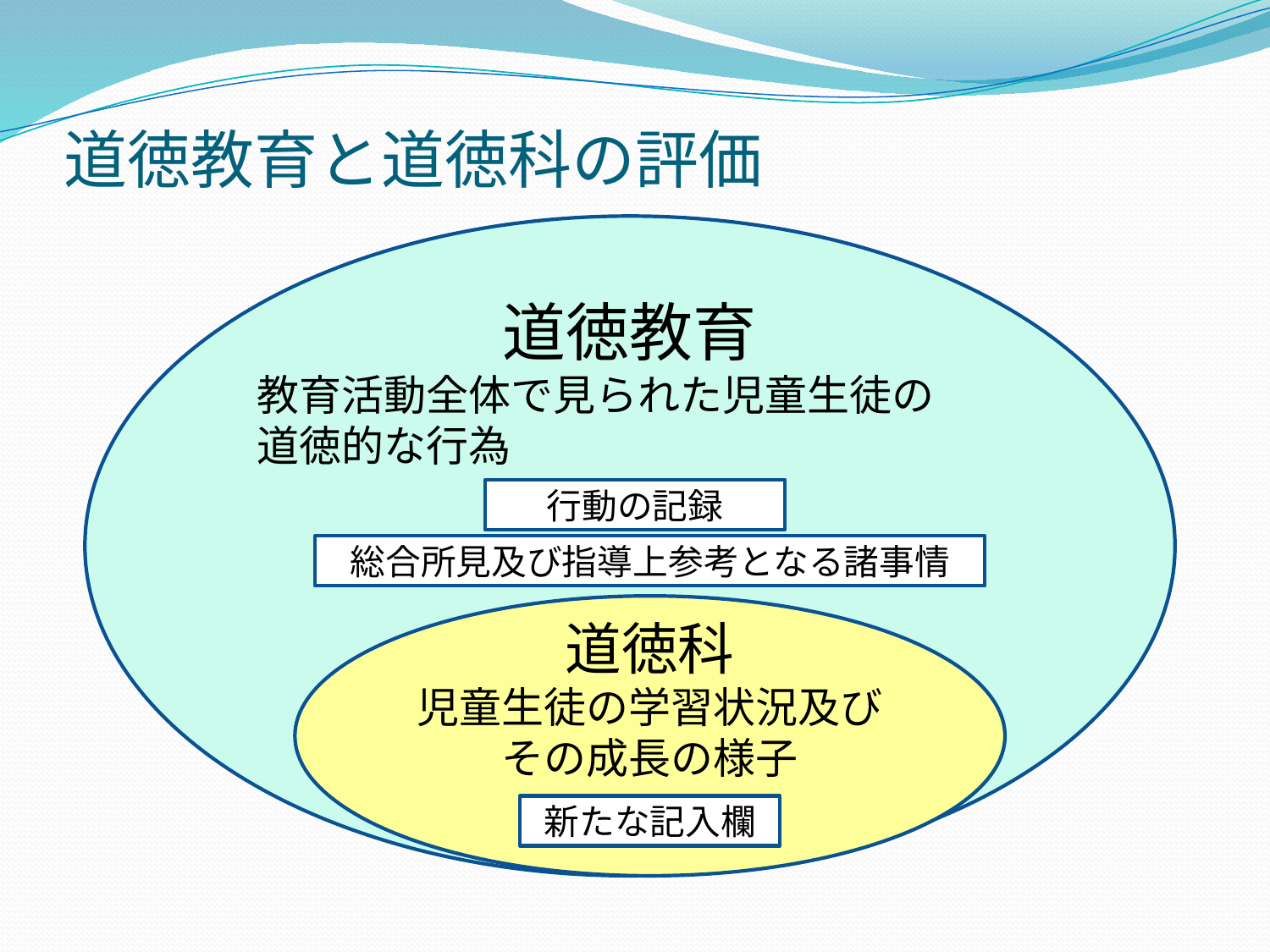

# 道徳教育と道徳科の評価

道徳教育
教育活動全体で見られた児童生徒の
道徳的な行為

行動の記録
総合所見及び指導上参考となる諸事情
道徳科
児童生徒の学習状況及びその成長の様子

新たな記入欄